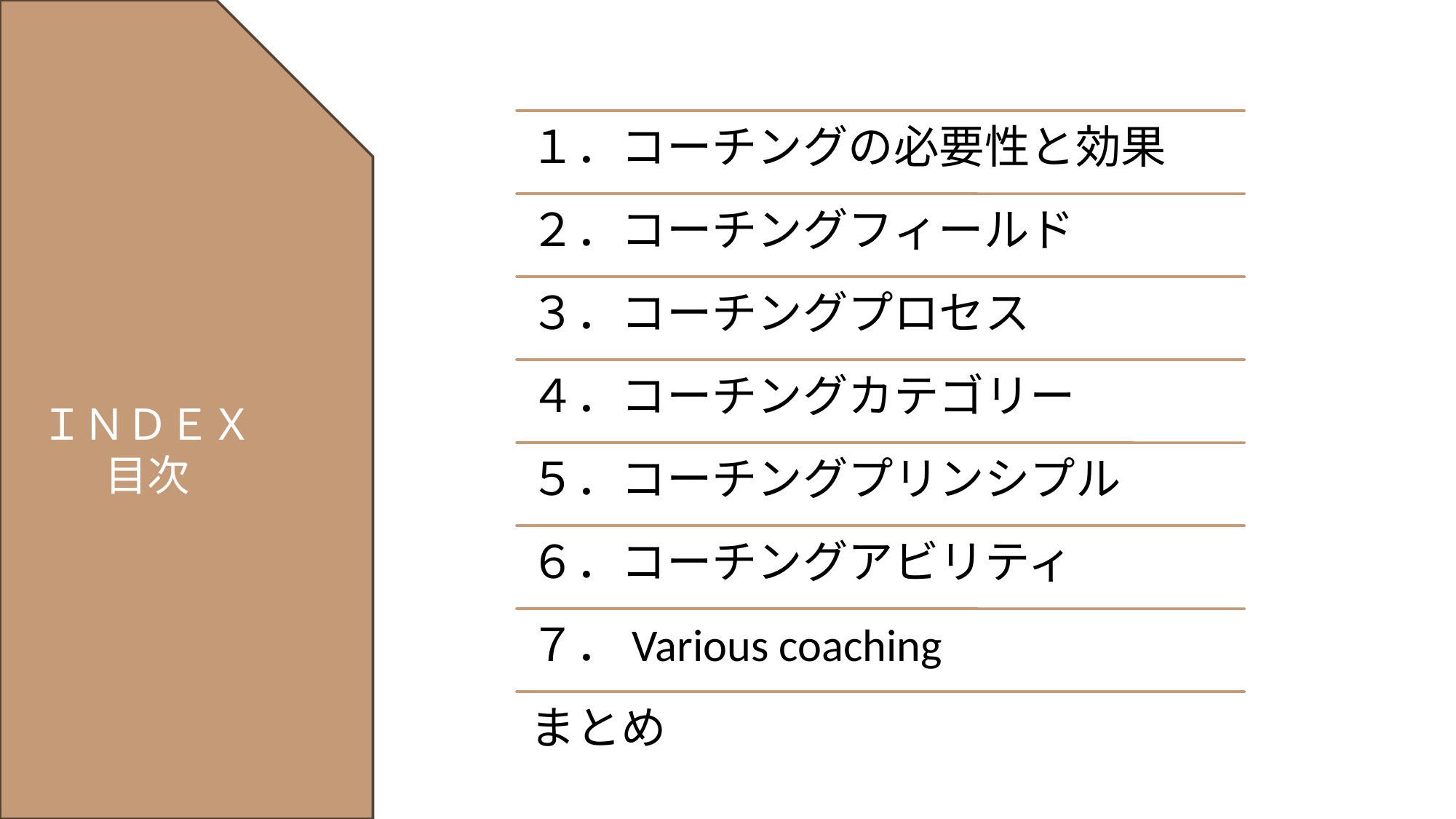

ＩＮＤＥＸ
目次
１．コーチングの必要性と効果
２．コーチングフィールド
３．コーチングプロセス
４．コーチングカテゴリー
５．コーチングプリンシプル
６．コーチングアビリティ
７．Various coaching
まとめ